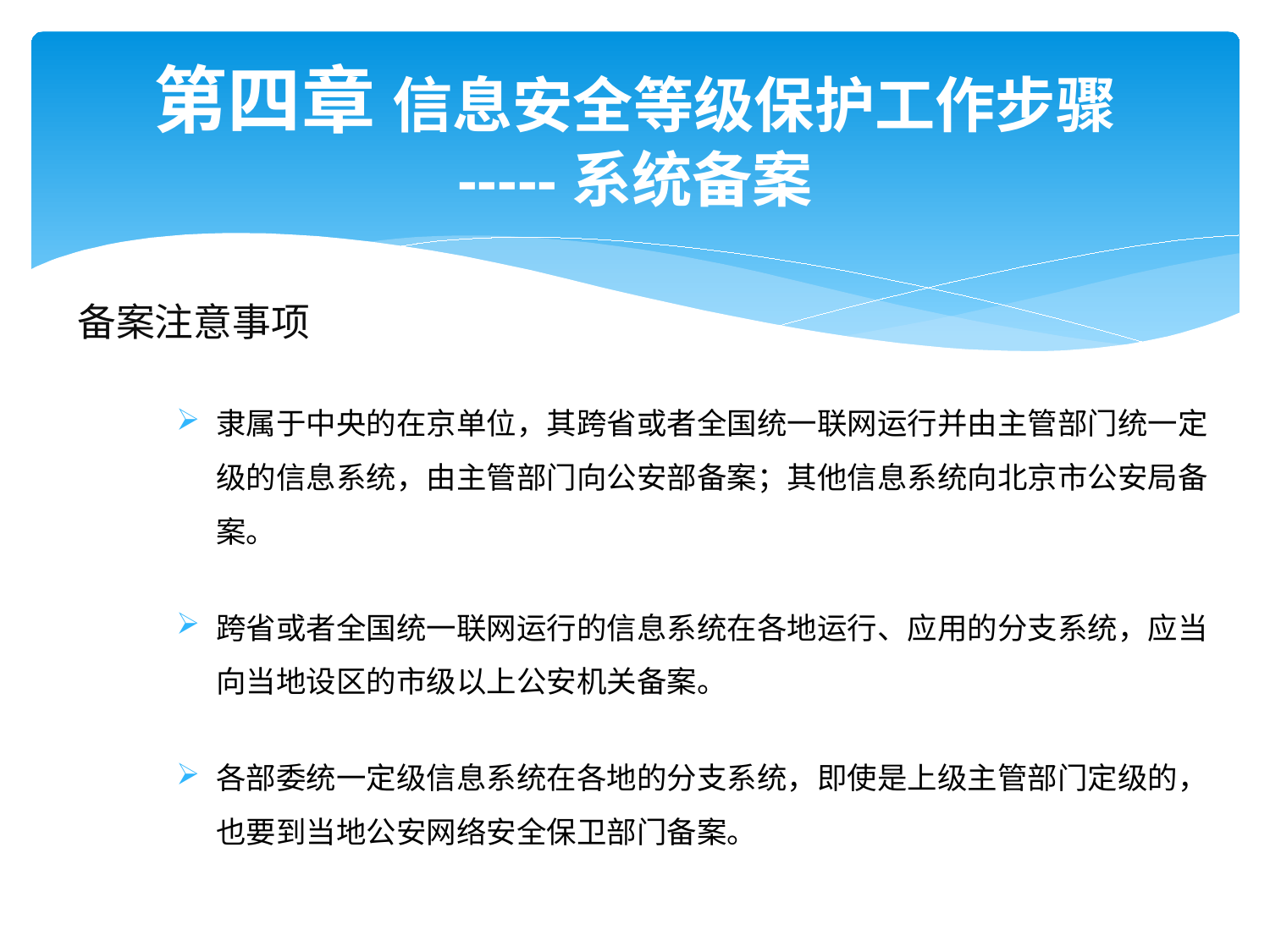

# 第四章 信息安全等级保护工作步骤 -----系统备案
备案注意事项
隶属于中央的在京单位，其跨省或者全国统一联网运行并由主管部门统一定级的信息系统，由主管部门向公安部备案；其他信息系统向北京市公安局备案。
跨省或者全国统一联网运行的信息系统在各地运行、应用的分支系统，应当向当地设区的市级以上公安机关备案。
各部委统一定级信息系统在各地的分支系统，即使是上级主管部门定级的，也要到当地公安网络安全保卫部门备案。